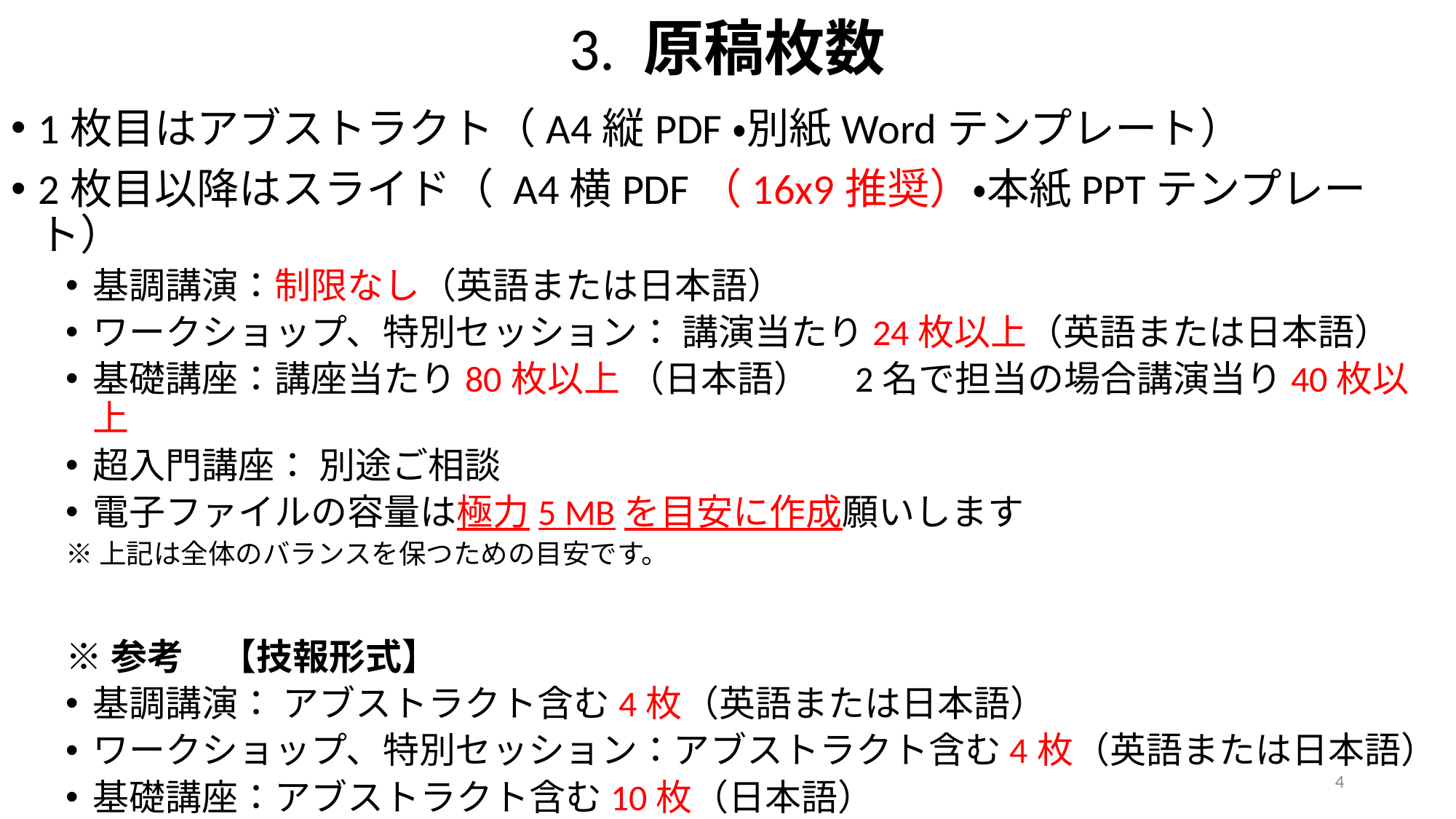

# 3. 原稿枚数
1枚目はアブストラクト（A4縦PDF・別紙Wordテンプレート）
2枚目以降はスライド（ A4横PDF（16x9推奨）・本紙PPTテンプレート）
基調講演：制限なし（英語または日本語）
ワークショップ、特別セッション： 講演当たり24枚以上（英語または日本語）
基礎講座：講座当たり80枚以上 （日本語）　2名で担当の場合講演当り40枚以上
超入門講座： 別途ご相談
電子ファイルの容量は極力5 MBを目安に作成願いします
※上記は全体のバランスを保つための目安です。

※参考　【技報形式】
基調講演： アブストラクト含む4枚（英語または日本語）
ワークショップ、特別セッション：アブストラクト含む4枚（英語または日本語）
基礎講座：アブストラクト含む10枚（日本語）

4